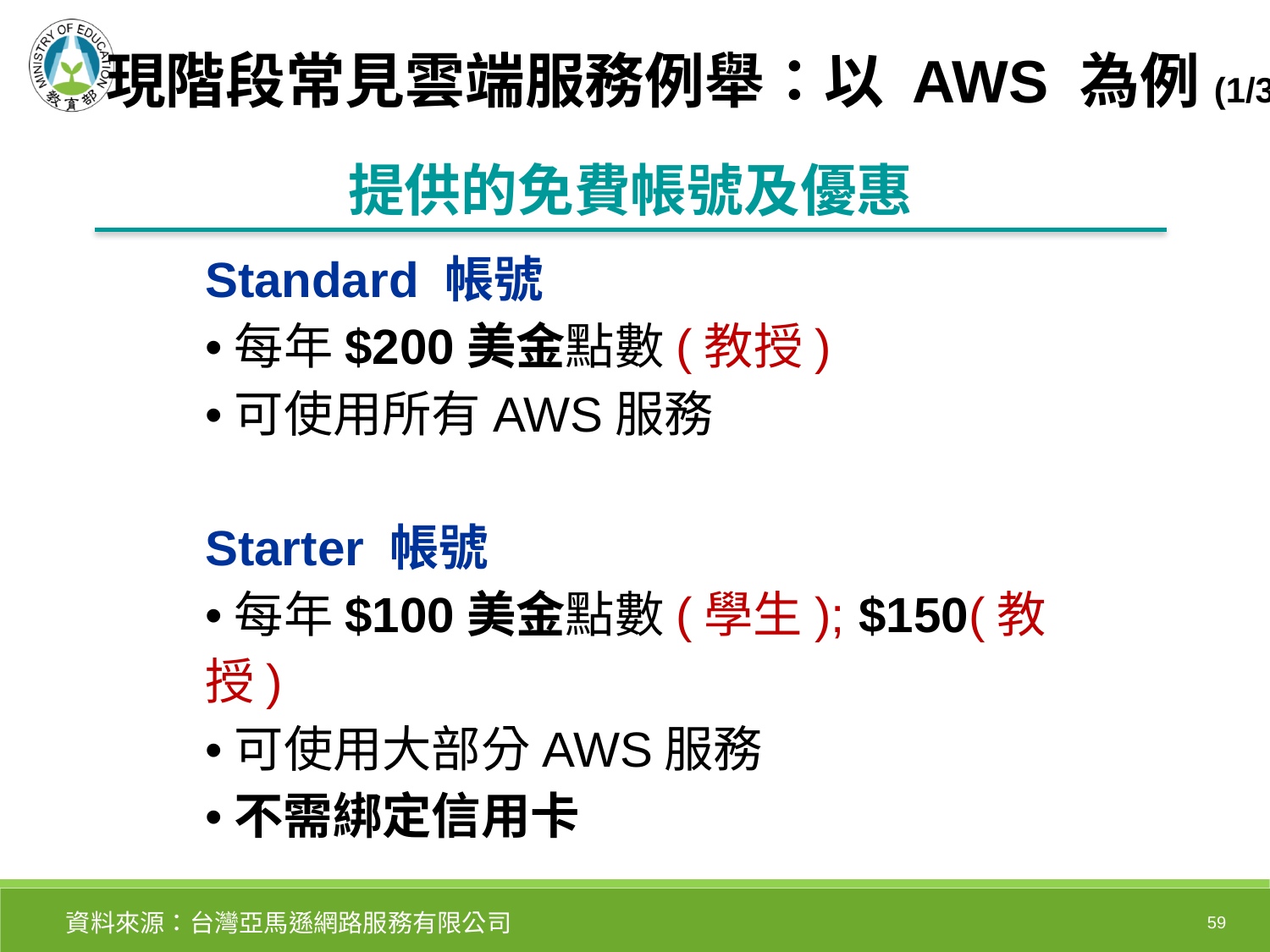

現階段常見雲端服務例舉：以 AWS 為例(1/3)
提供的免費帳號及優惠
Standard 帳號
•每年$200美金點數(教授)
•可使用所有AWS服務

Starter 帳號
•每年$100美金點數(學生); $150(教授)
•可使用大部分AWS服務
•不需綁定信用卡
59
資料來源：台灣亞馬遜網路服務有限公司